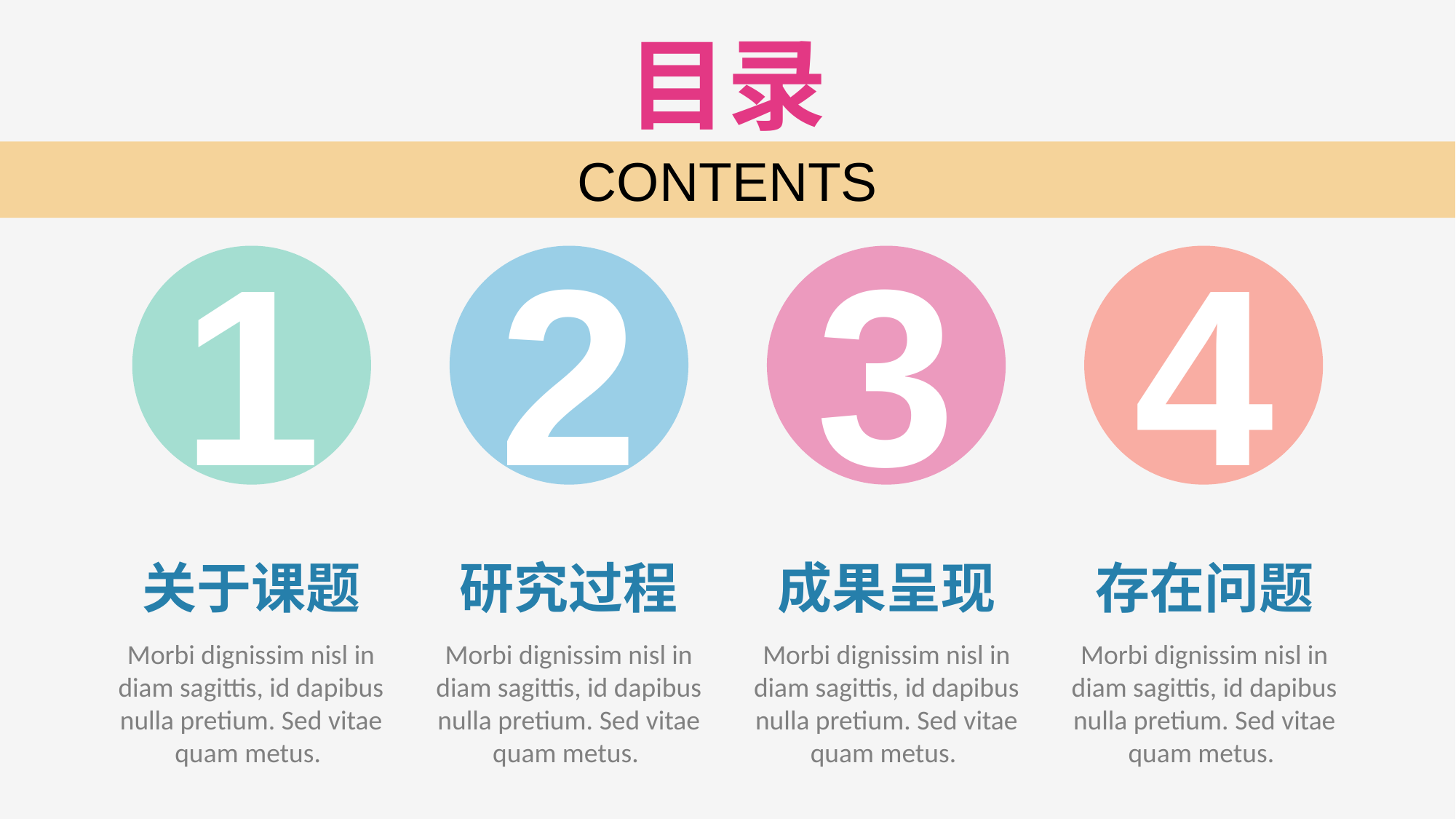

目录
CONTENTS
1
2
3
4
关于课题
Morbi dignissim nisl in diam sagittis, id dapibus nulla pretium. Sed vitae quam metus.
研究过程
Morbi dignissim nisl in diam sagittis, id dapibus nulla pretium. Sed vitae quam metus.
成果呈现
Morbi dignissim nisl in diam sagittis, id dapibus nulla pretium. Sed vitae quam metus.
存在问题
Morbi dignissim nisl in diam sagittis, id dapibus nulla pretium. Sed vitae quam metus.